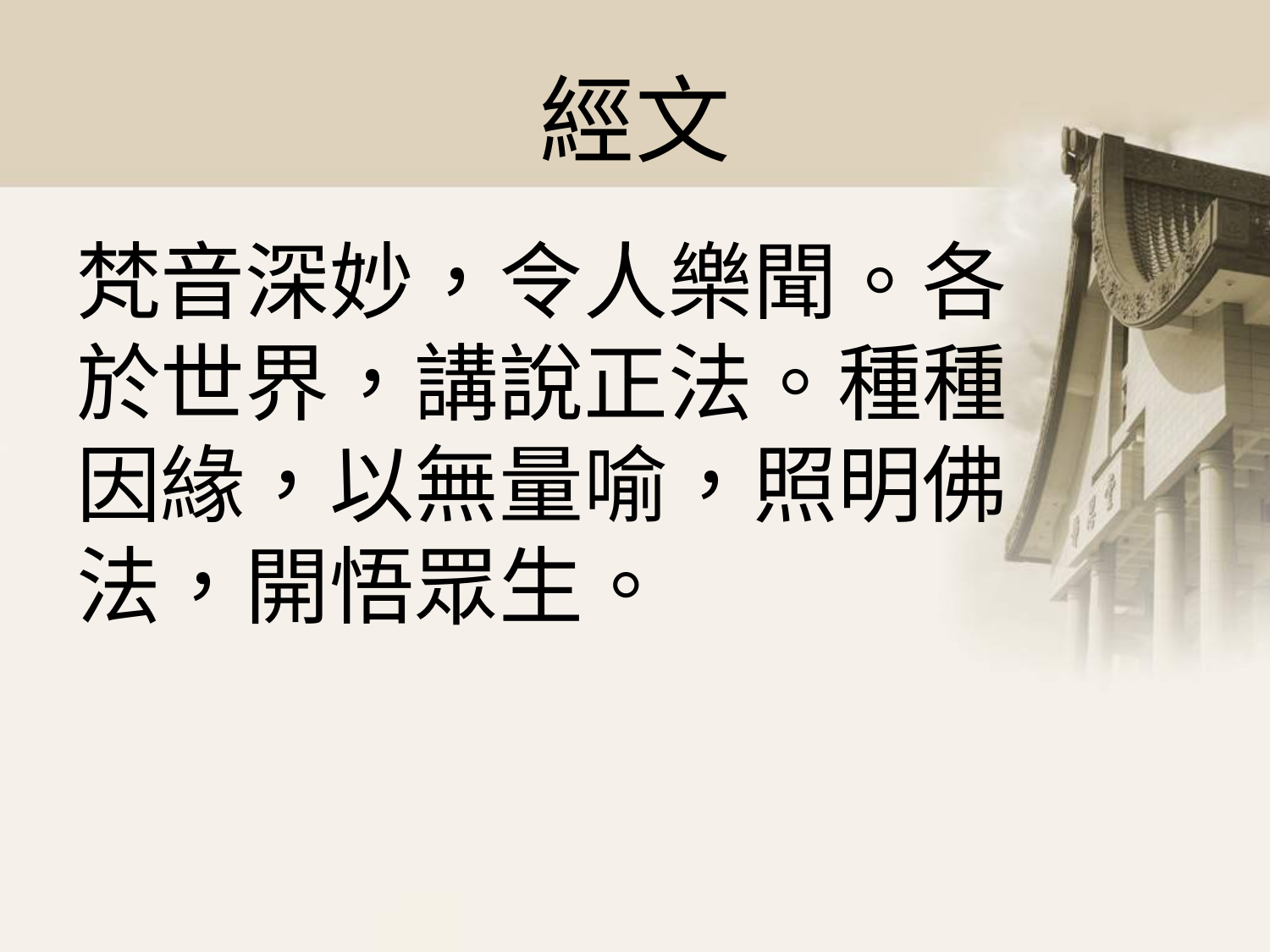

# 經文
梵音深妙，令人樂聞。各於世界，講說正法。種種因緣，以無量喻，照明佛法，開悟眾生。